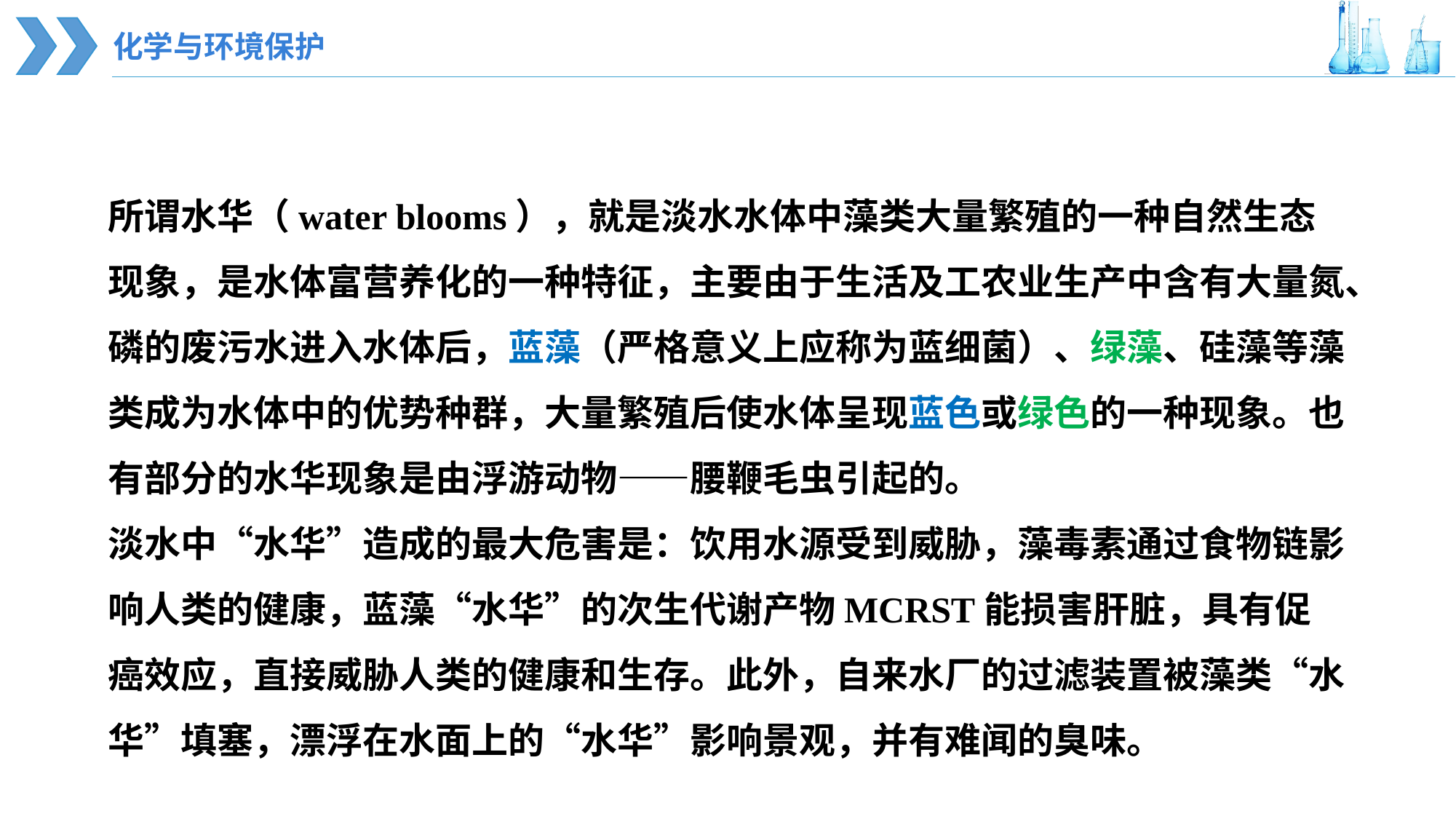

所谓水华（water blooms），就是淡水水体中藻类大量繁殖的一种自然生态现象，是水体富营养化的一种特征，主要由于生活及工农业生产中含有大量氮、磷的废污水进入水体后，蓝藻（严格意义上应称为蓝细菌）、绿藻、硅藻等藻类成为水体中的优势种群，大量繁殖后使水体呈现蓝色或绿色的一种现象。也有部分的水华现象是由浮游动物——腰鞭毛虫引起的。
淡水中“水华”造成的最大危害是：饮用水源受到威胁，藻毒素通过食物链影响人类的健康，蓝藻“水华”的次生代谢产物MCRST能损害肝脏，具有促癌效应，直接威胁人类的健康和生存。此外，自来水厂的过滤装置被藻类“水华”填塞，漂浮在水面上的“水华”影响景观，并有难闻的臭味。